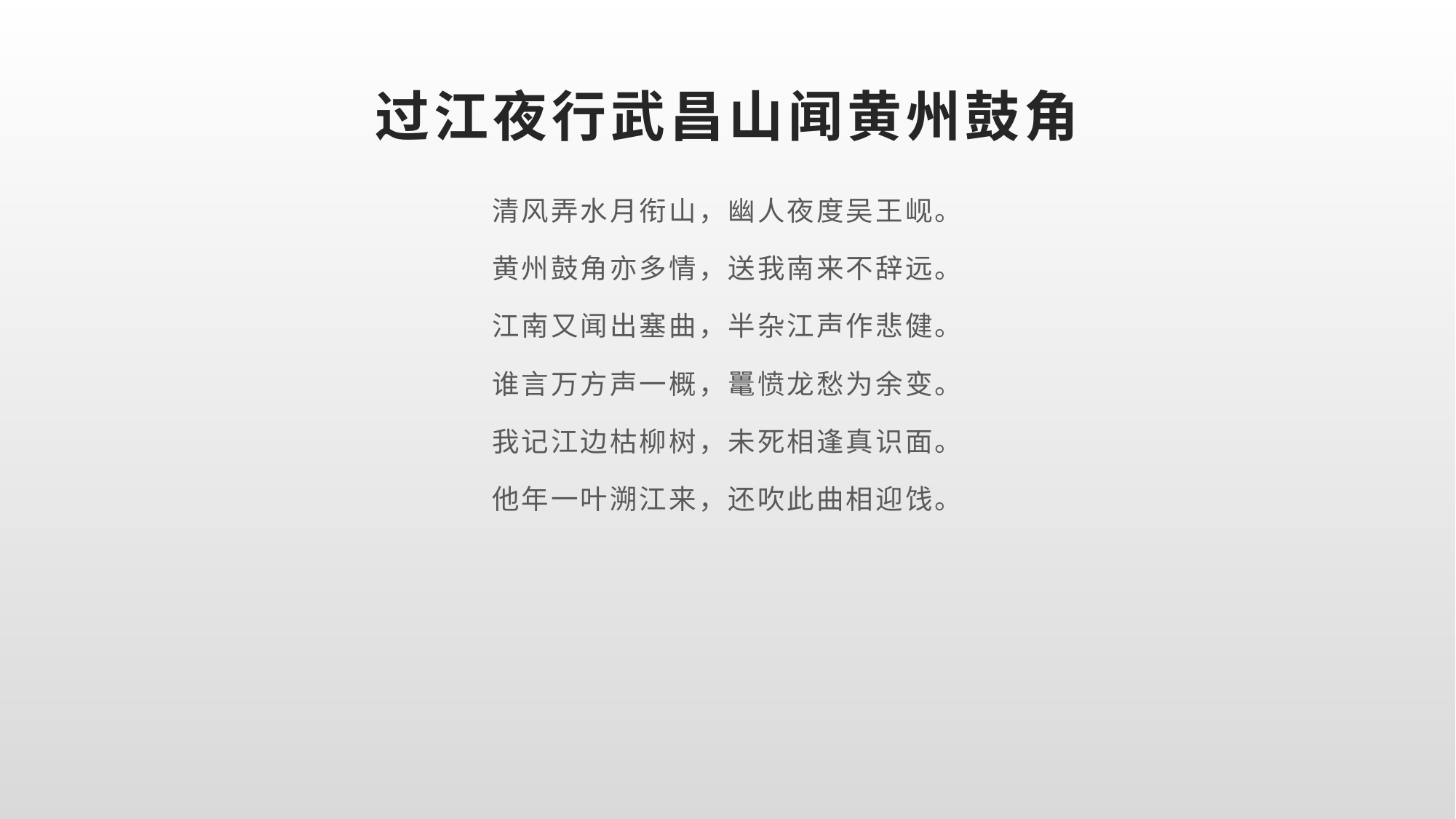

# 过江夜行武昌山闻黄州鼓角
清风弄水月衔山，幽人夜度吴王岘。
黄州鼓角亦多情，送我南来不辞远。
江南又闻出塞曲，半杂江声作悲健。
谁言万方声一概，鼍愤龙愁为余变。
我记江边枯柳树，未死相逢真识面。
他年一叶溯江来，还吹此曲相迎饯。